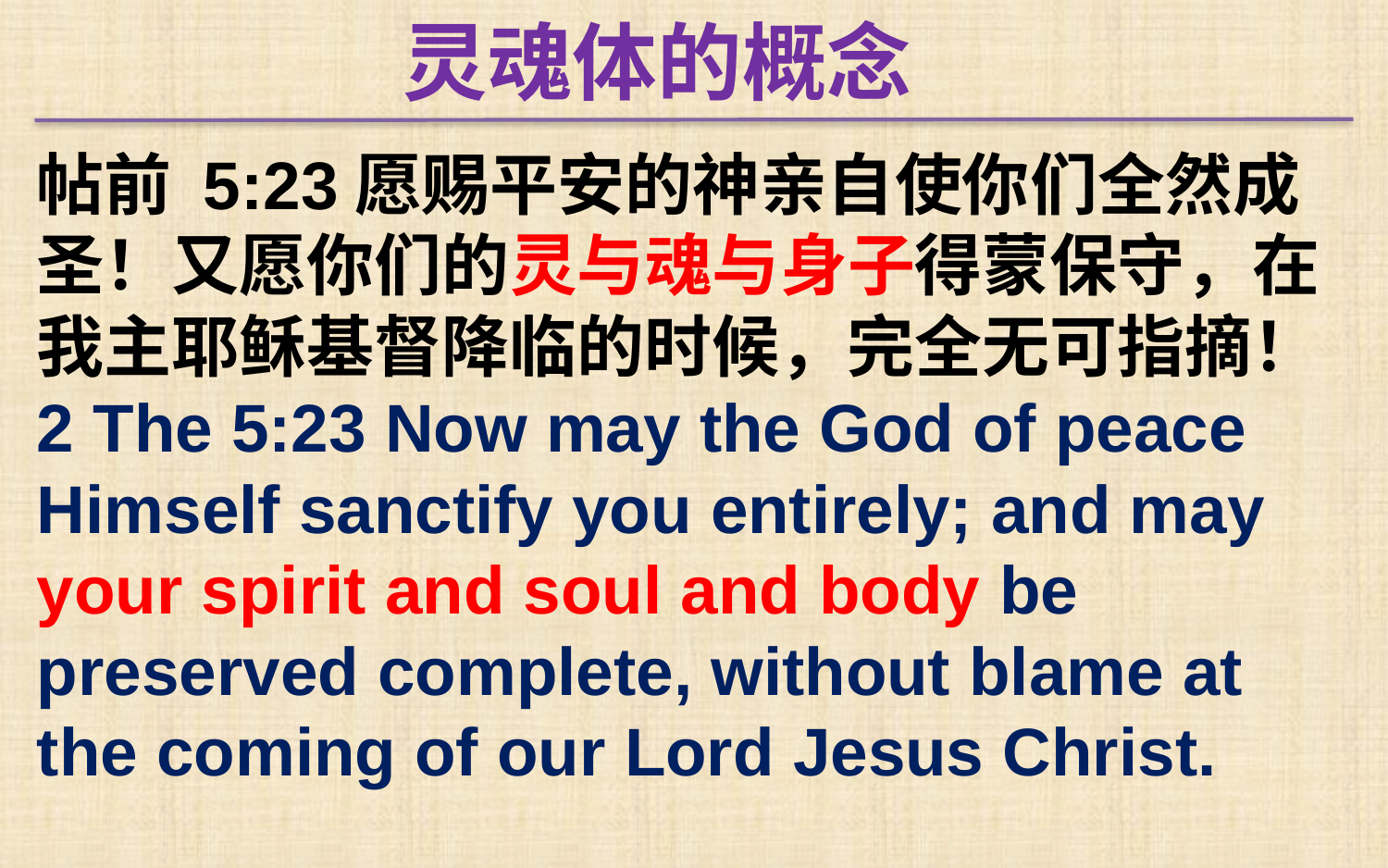

灵魂体的概念
帖前 5:23愿赐平安的神亲自使你们全然成圣！又愿你们的灵与魂与身子得蒙保守，在我主耶稣基督降临的时候，完全无可指摘！
2 The 5:23 Now may the God of peace Himself sanctify you entirely; and may your spirit and soul and body be preserved complete, without blame at the coming of our Lord Jesus Christ.